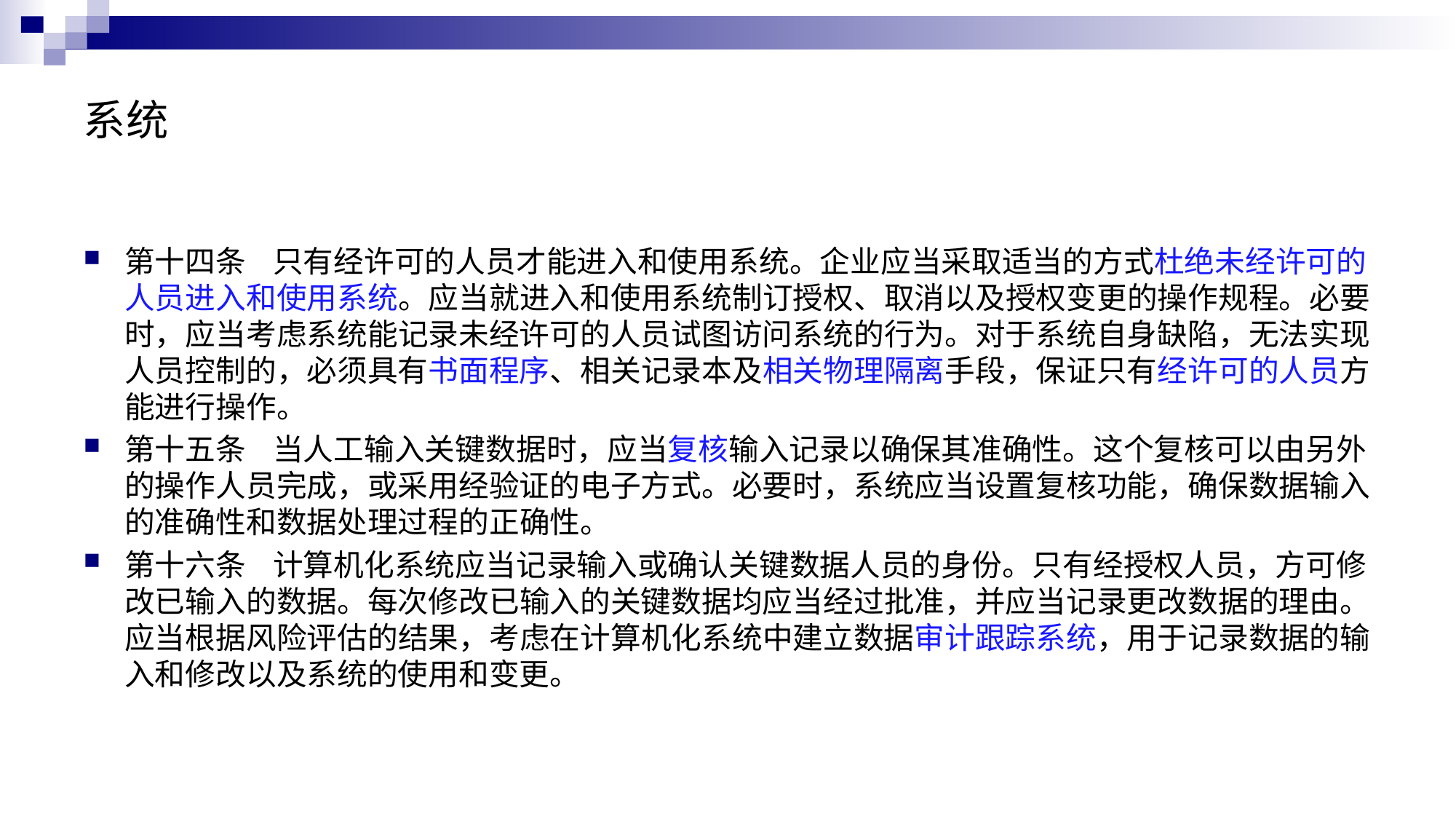

# 系统
第十四条    只有经许可的人员才能进入和使用系统。企业应当采取适当的方式杜绝未经许可的人员进入和使用系统。应当就进入和使用系统制订授权、取消以及授权变更的操作规程。必要时，应当考虑系统能记录未经许可的人员试图访问系统的行为。对于系统自身缺陷，无法实现人员控制的，必须具有书面程序、相关记录本及相关物理隔离手段，保证只有经许可的人员方能进行操作。
第十五条    当人工输入关键数据时，应当复核输入记录以确保其准确性。这个复核可以由另外的操作人员完成，或采用经验证的电子方式。必要时，系统应当设置复核功能，确保数据输入的准确性和数据处理过程的正确性。
第十六条    计算机化系统应当记录输入或确认关键数据人员的身份。只有经授权人员，方可修改已输入的数据。每次修改已输入的关键数据均应当经过批准，并应当记录更改数据的理由。应当根据风险评估的结果，考虑在计算机化系统中建立数据审计跟踪系统，用于记录数据的输入和修改以及系统的使用和变更。